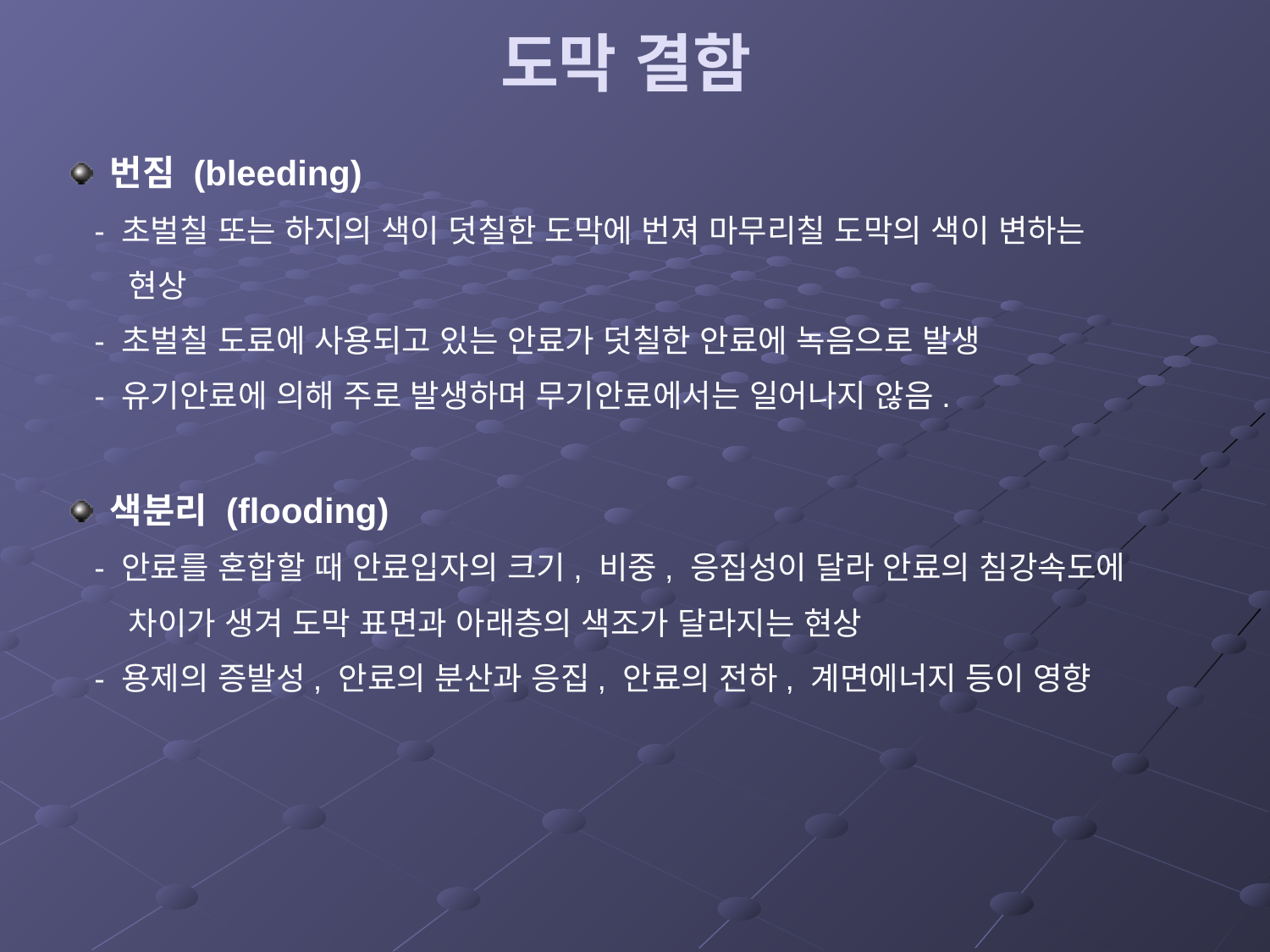

# 도막 결함
번짐 (bleeding)
   - 초벌칠 또는 하지의 색이 덧칠한 도막에 번져 마무리칠 도막의 색이 변하는
      현상
   - 초벌칠 도료에 사용되고 있는 안료가 덧칠한 안료에 녹음으로 발생
   - 유기안료에 의해 주로 발생하며 무기안료에서는 일어나지 않음.

색분리 (flooding)
   - 안료를 혼합할 때 안료입자의 크기, 비중, 응집성이 달라 안료의 침강속도에
      차이가 생겨 도막 표면과 아래층의 색조가 달라지는 현상
   - 용제의 증발성, 안료의 분산과 응집, 안료의 전하, 계면에너지 등이 영향